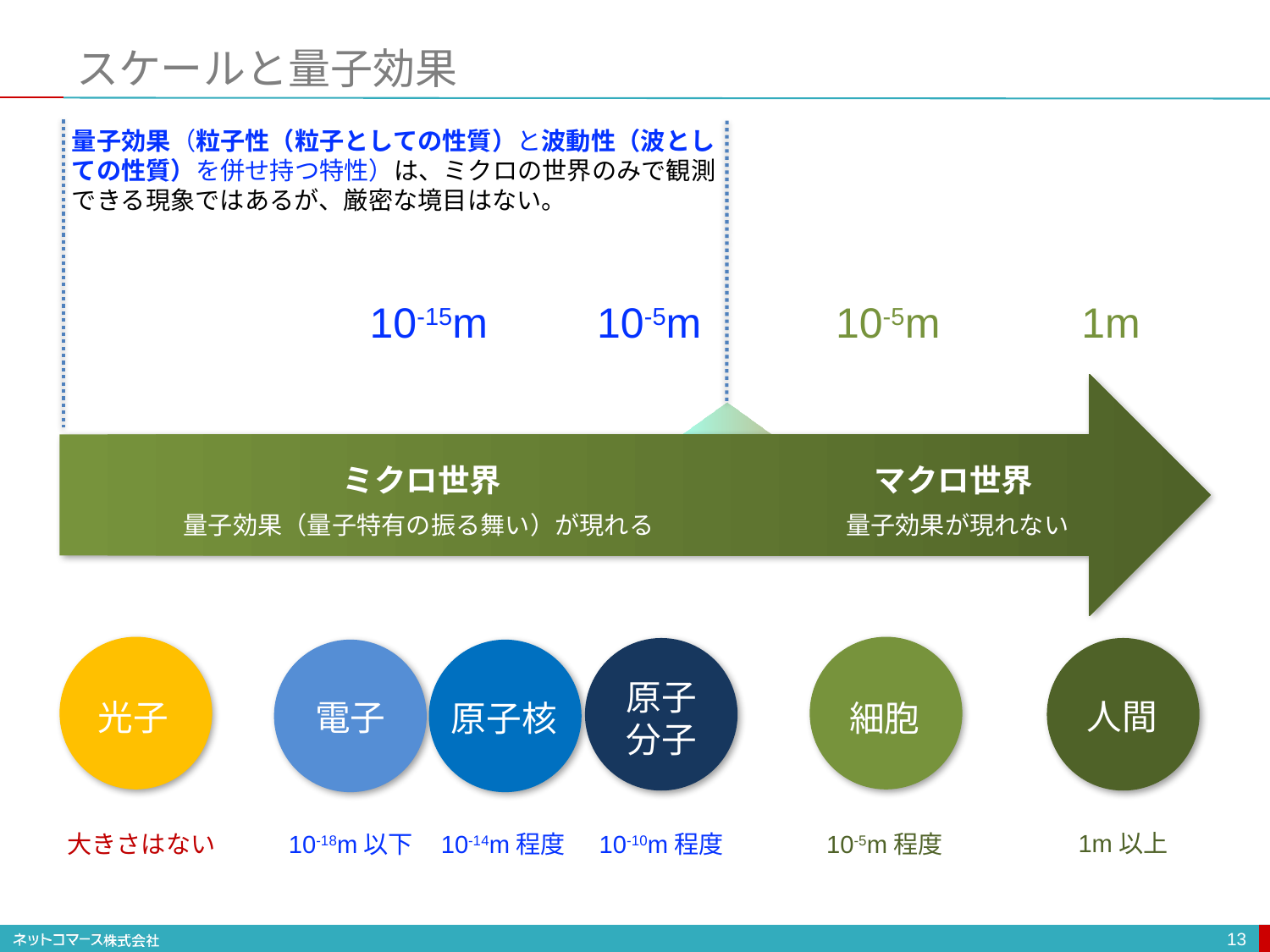

# スケールと量子効果
量子効果（粒子性（粒子としての性質）と波動性（波としての性質）を併せ持つ特性）は、ミクロの世界のみで観測できる現象ではあるが、厳密な境目はない。
10-15m
1m
10-5m
10-5m

ミクロ世界
マクロ世界
量子効果（量子特有の振る舞い）が現れる
量子効果が現れない

原子
分子
人間
光子
電子
細胞
原子核
1m以上
10-18m以下
10-14m程度
10-10m程度
10-5m程度
大きさはない
13